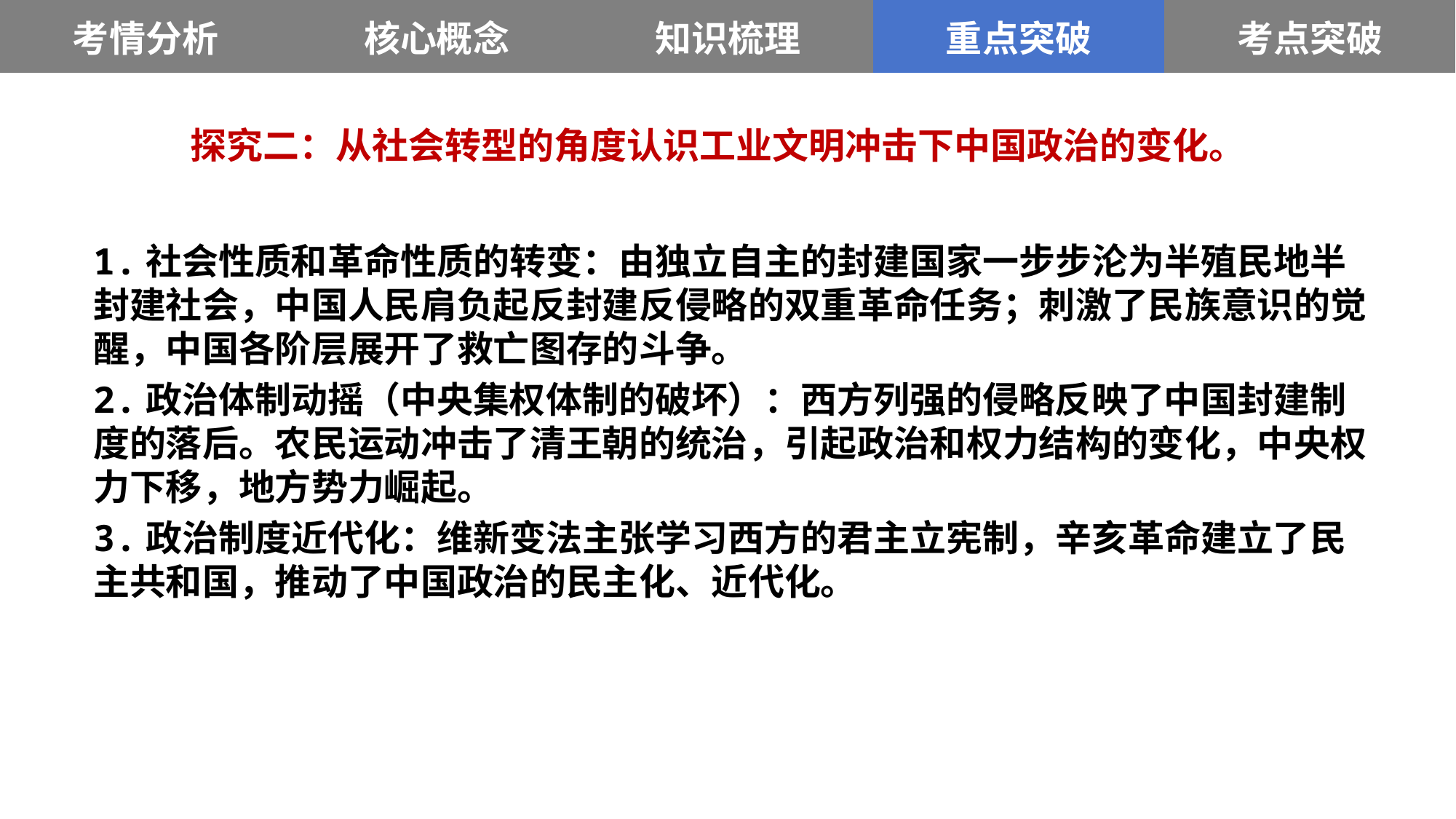

| 考情分析 | 核心概念 | 知识梳理 | 重点突破 | 考点突破 |
| --- | --- | --- | --- | --- |
探究二：从社会转型的角度认识工业文明冲击下中国政治的变化。
1.社会性质和革命性质的转变：由独立自主的封建国家一步步沦为半殖民地半封建社会，中国人民肩负起反封建反侵略的双重革命任务；刺激了民族意识的觉醒，中国各阶层展开了救亡图存的斗争。
2.政治体制动摇（中央集权体制的破坏）：西方列强的侵略反映了中国封建制度的落后。农民运动冲击了清王朝的统治，引起政治和权力结构的变化，中央权力下移，地方势力崛起。
3.政治制度近代化：维新变法主张学习西方的君主立宪制，辛亥革命建立了民主共和国，推动了中国政治的民主化、近代化。